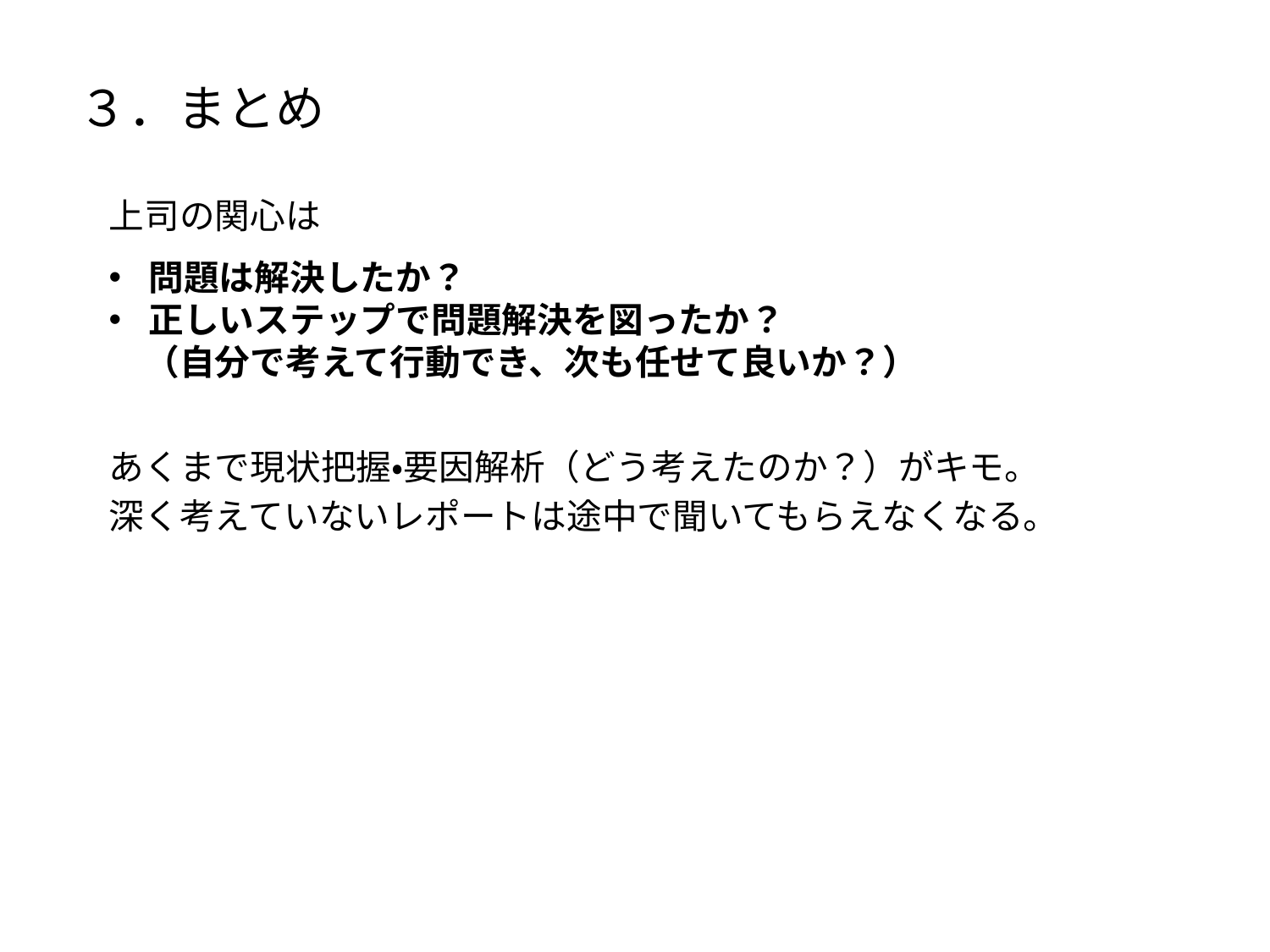

３．まとめ
上司の関心は

問題は解決したか？
正しいステップで問題解決を図ったか？
　（自分で考えて行動でき、次も任せて良いか？）

あくまで現状把握・要因解析（どう考えたのか？）がキモ。
深く考えていないレポートは途中で聞いてもらえなくなる。